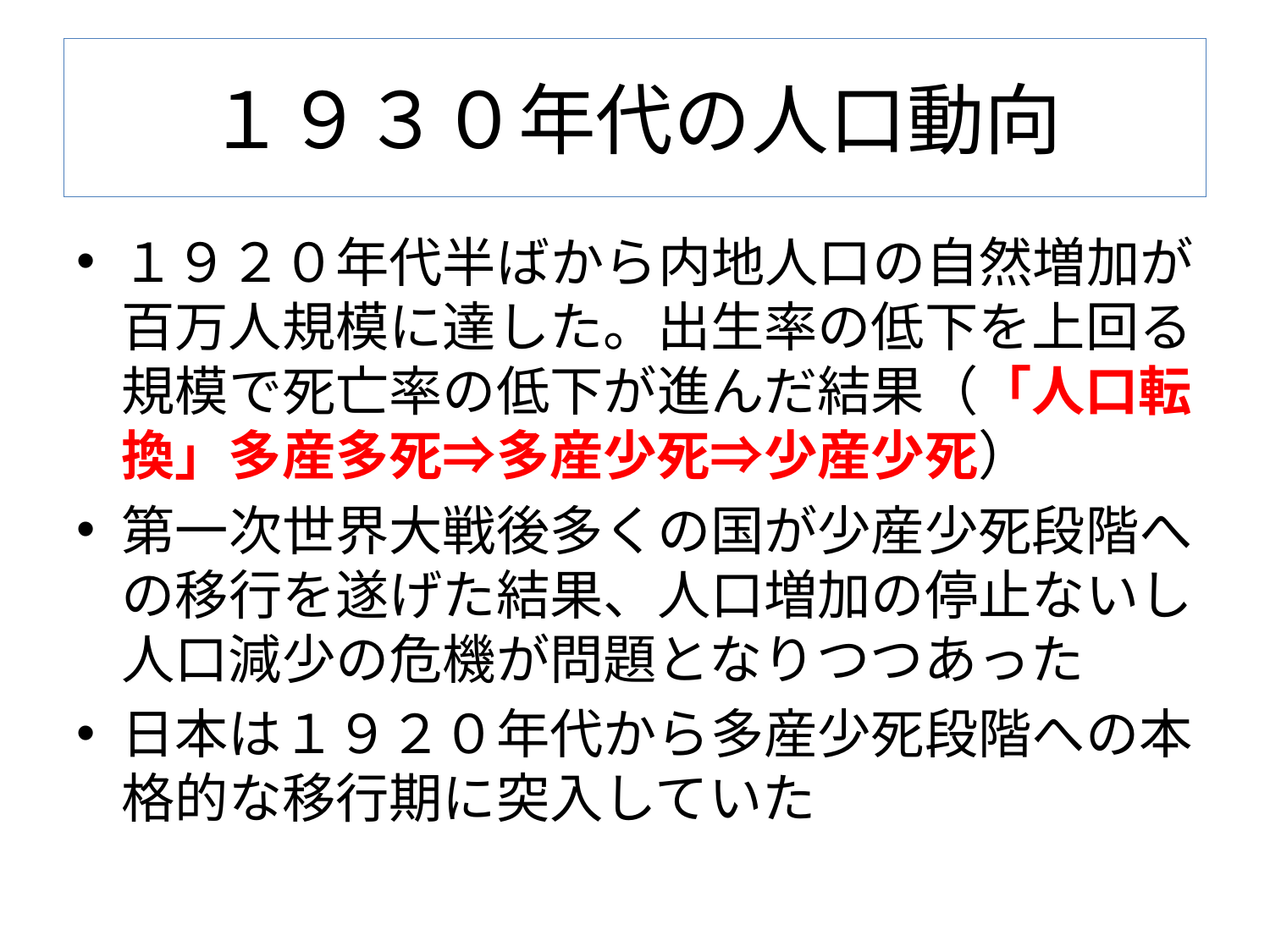

# １９３０年代の人口動向
１９２０年代半ばから内地人口の自然増加が百万人規模に達した。出生率の低下を上回る規模で死亡率の低下が進んだ結果（「人口転換」多産多死⇒多産少死⇒少産少死）
第一次世界大戦後多くの国が少産少死段階への移行を遂げた結果、人口増加の停止ないし人口減少の危機が問題となりつつあった
日本は１９２０年代から多産少死段階への本格的な移行期に突入していた